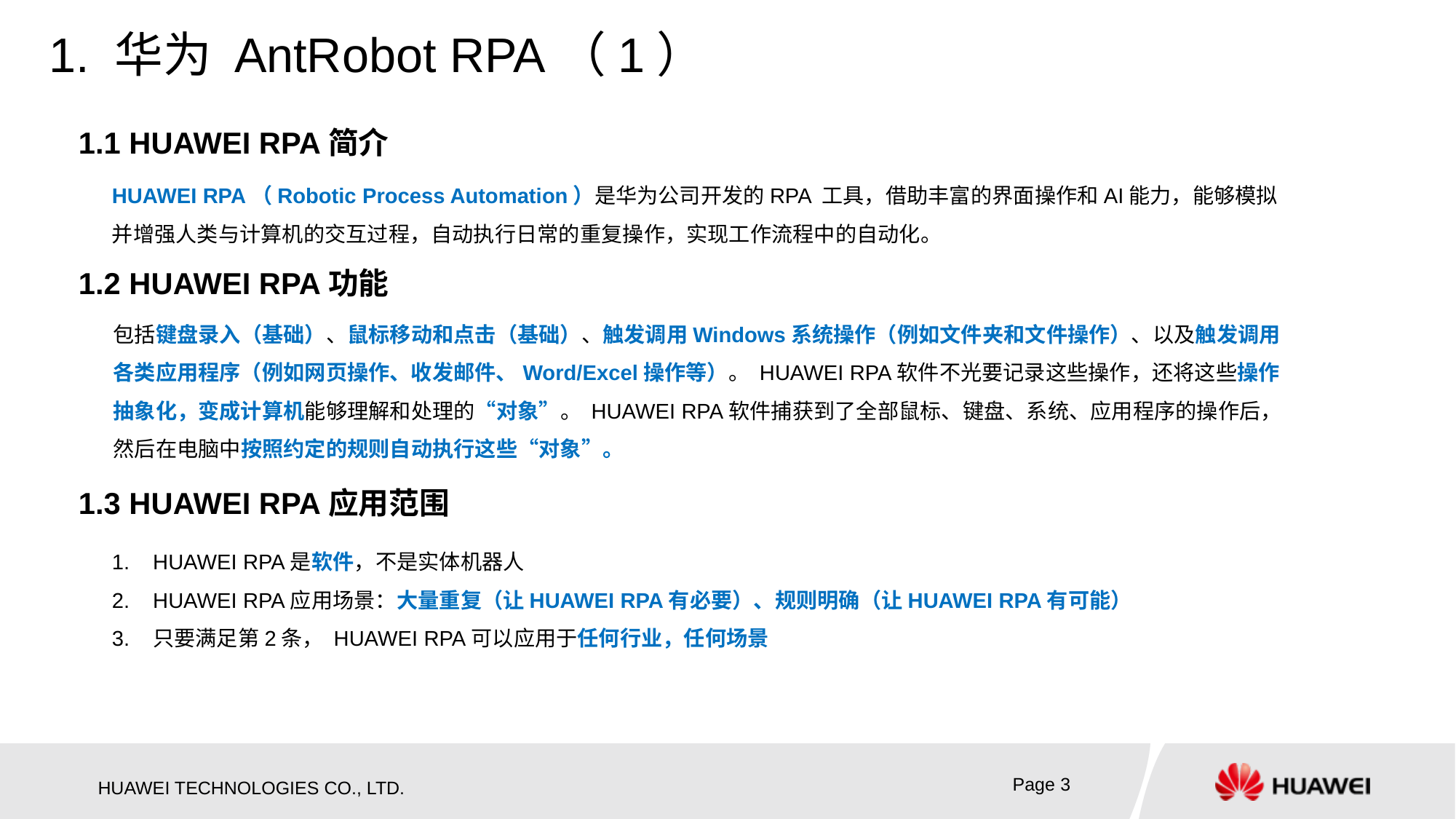

1. 华为 AntRobot RPA（1）
1.1 HUAWEI RPA简介
HUAWEI RPA（Robotic Process Automation）是华为公司开发的RPA 工具，借助丰富的界面操作和AI能力，能够模拟并增强人类与计算机的交互过程，自动执行日常的重复操作，实现工作流程中的自动化。
1.2 HUAWEI RPA功能
包括键盘录入（基础）、鼠标移动和点击（基础）、触发调用Windows系统操作（例如文件夹和文件操作）、以及触发调用各类应用程序（例如网页操作、收发邮件、Word/Excel操作等）。 HUAWEI RPA软件不光要记录这些操作，还将这些操作抽象化，变成计算机能够理解和处理的“对象”。 HUAWEI RPA软件捕获到了全部鼠标、键盘、系统、应用程序的操作后，然后在电脑中按照约定的规则自动执行这些“对象”。
1.3 HUAWEI RPA应用范围
HUAWEI RPA是软件，不是实体机器人
HUAWEI RPA应用场景：大量重复（让HUAWEI RPA有必要）、规则明确（让HUAWEI RPA有可能）
只要满足第2条， HUAWEI RPA可以应用于任何行业，任何场景